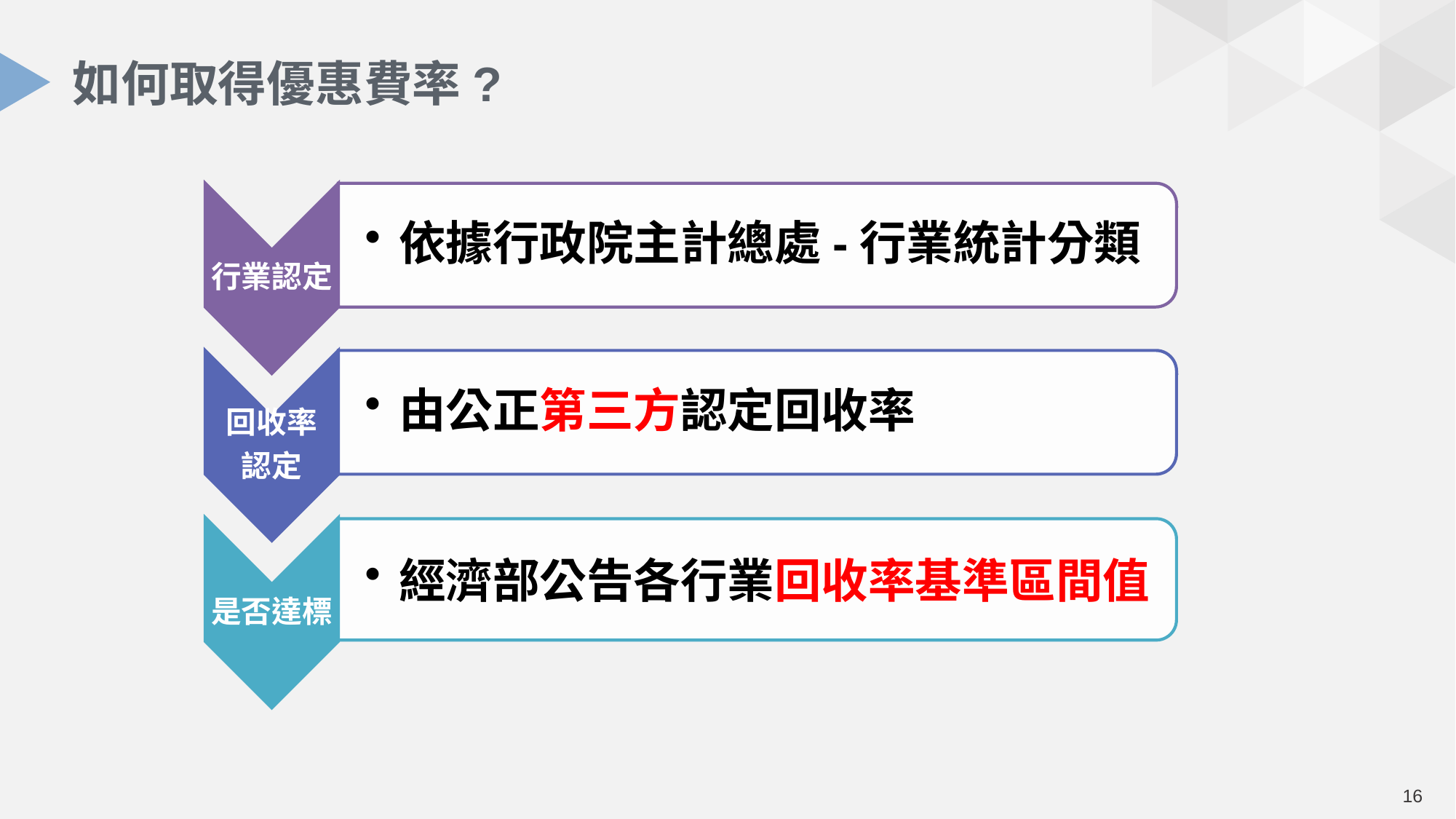

# 如何取得優惠費率?
行業認定
依據行政院主計總處-行業統計分類
回收率
認定
由公正第三方認定回收率
是否達標
經濟部公告各行業回收率基準區間值
16